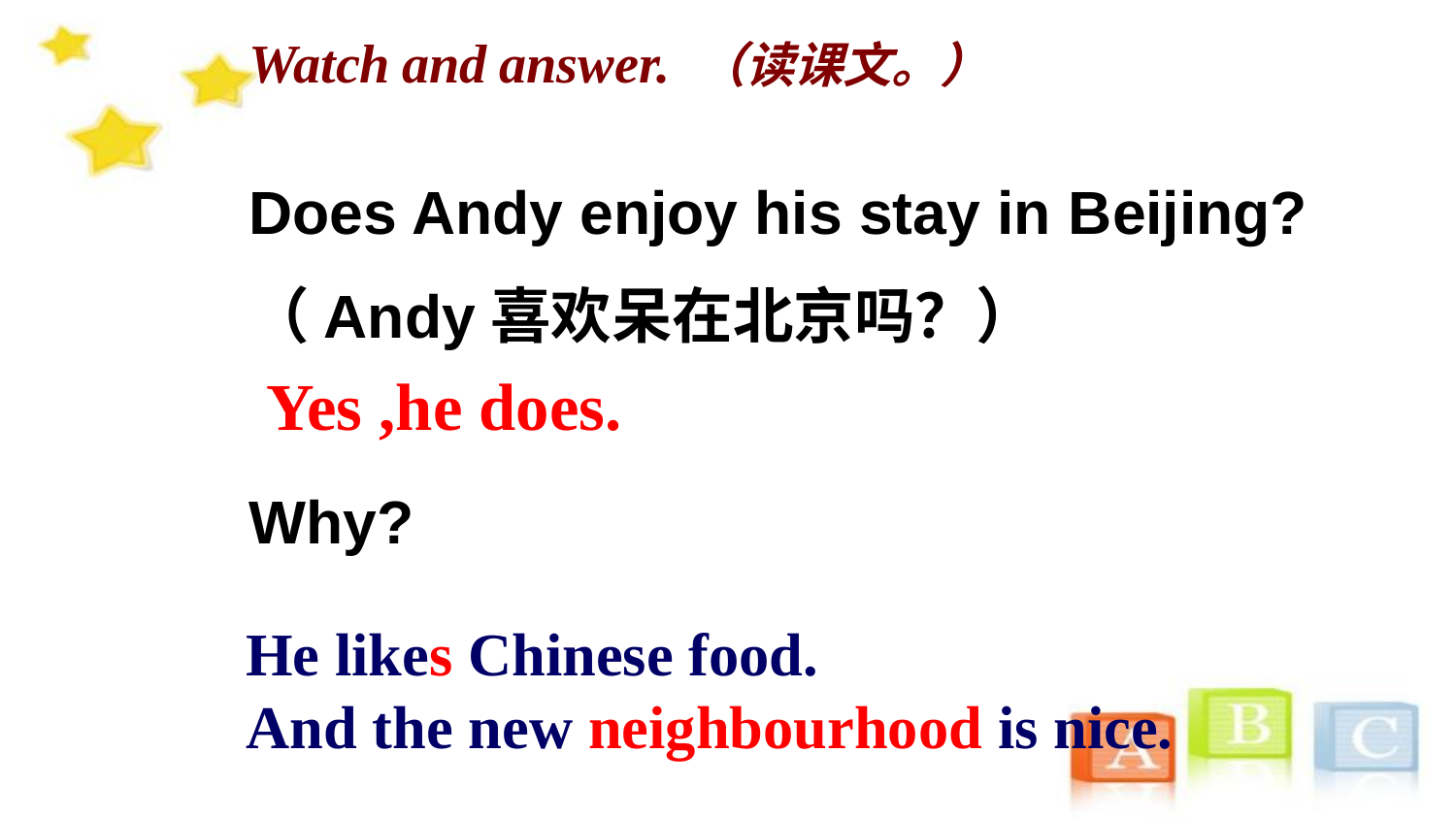

Watch and answer. （读课文。）
Does Andy enjoy his stay in Beijing?
（Andy喜欢呆在北京吗？）

Why?
Yes ,he does.
He likes Chinese food.
And the new neighbourhood is nice.